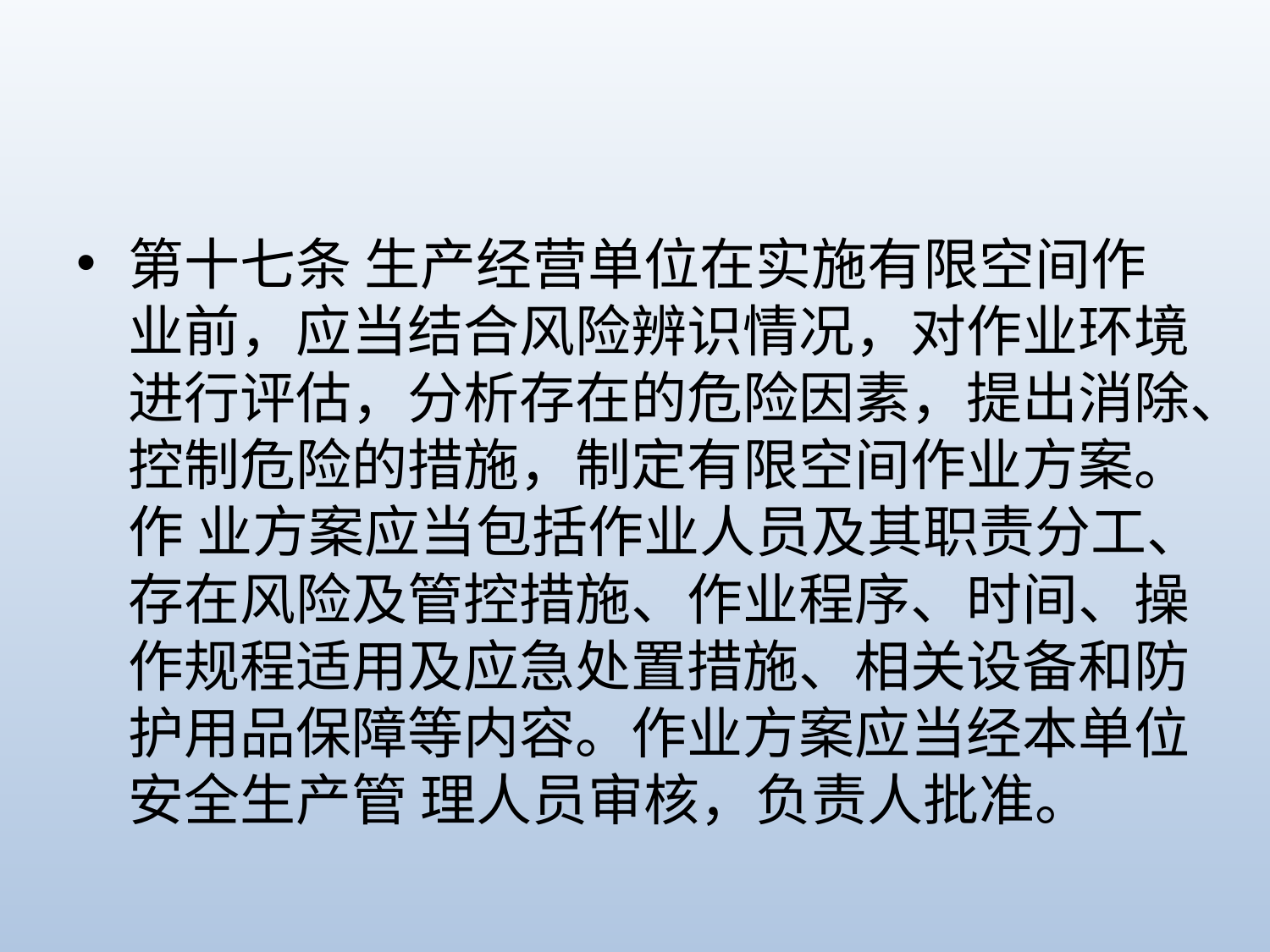

#
第十七条 生产经营单位在实施有限空间作业前，应当结合风险辨识情况，对作业环境 进行评估，分析存在的危险因素，提出消除、控制危险的措施，制定有限空间作业方案。作 业方案应当包括作业人员及其职责分工、存在风险及管控措施、作业程序、时间、操作规程适用及应急处置措施、相关设备和防护用品保障等内容。作业方案应当经本单位安全生产管 理人员审核，负责人批准。